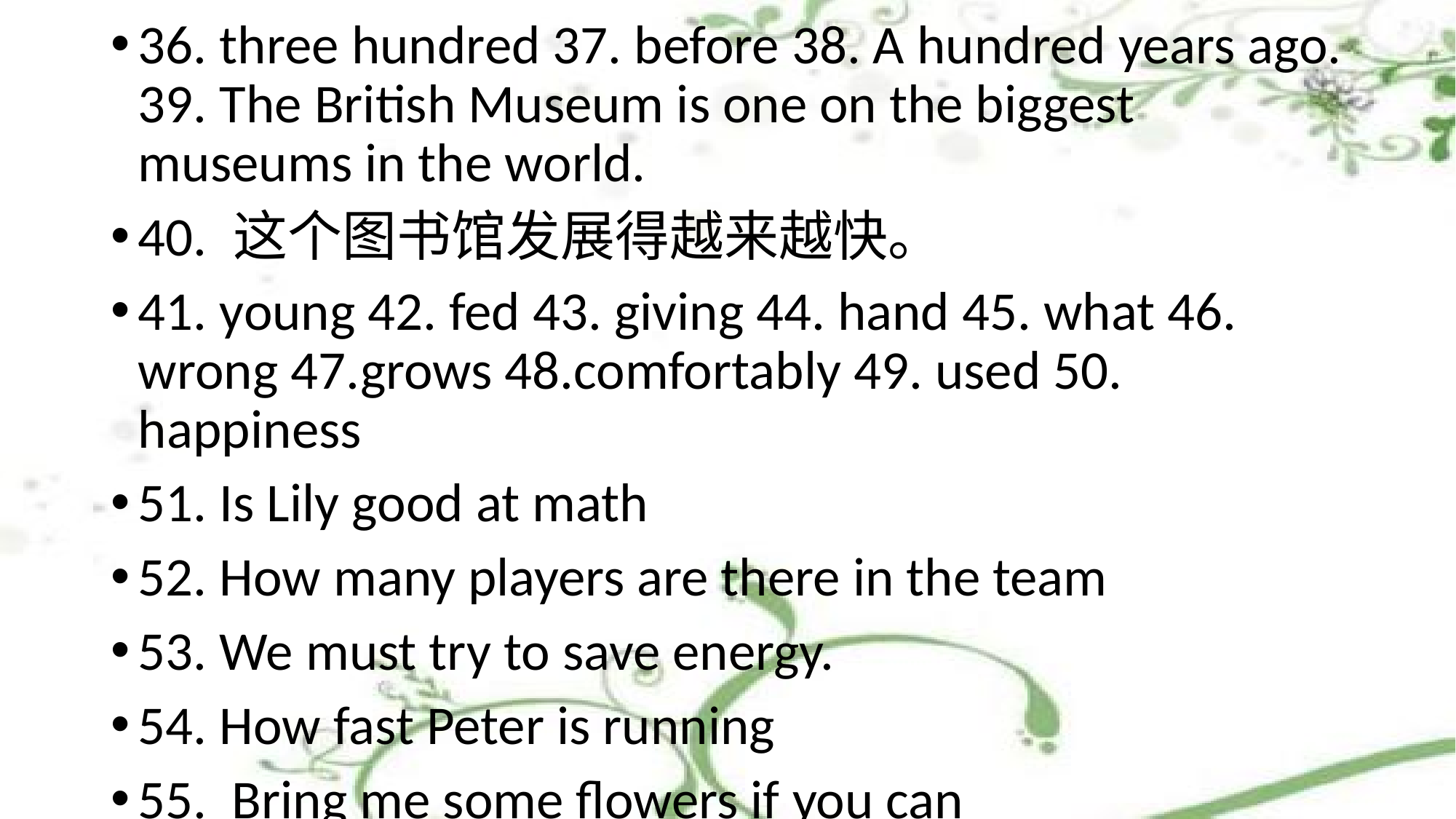

36. three hundred 37. before 38. A hundred years ago. 39. The British Museum is one on the biggest museums in the world.
40. 这个图书馆发展得越来越快。
41. young 42. fed 43. giving 44. hand 45. what 46. wrong 47.grows 48.comfortably 49. used 50. happiness
51. Is Lily good at math
52. How many players are there in the team
53. We must try to save energy.
54. How fast Peter is running
55.  Bring me some flowers if you can